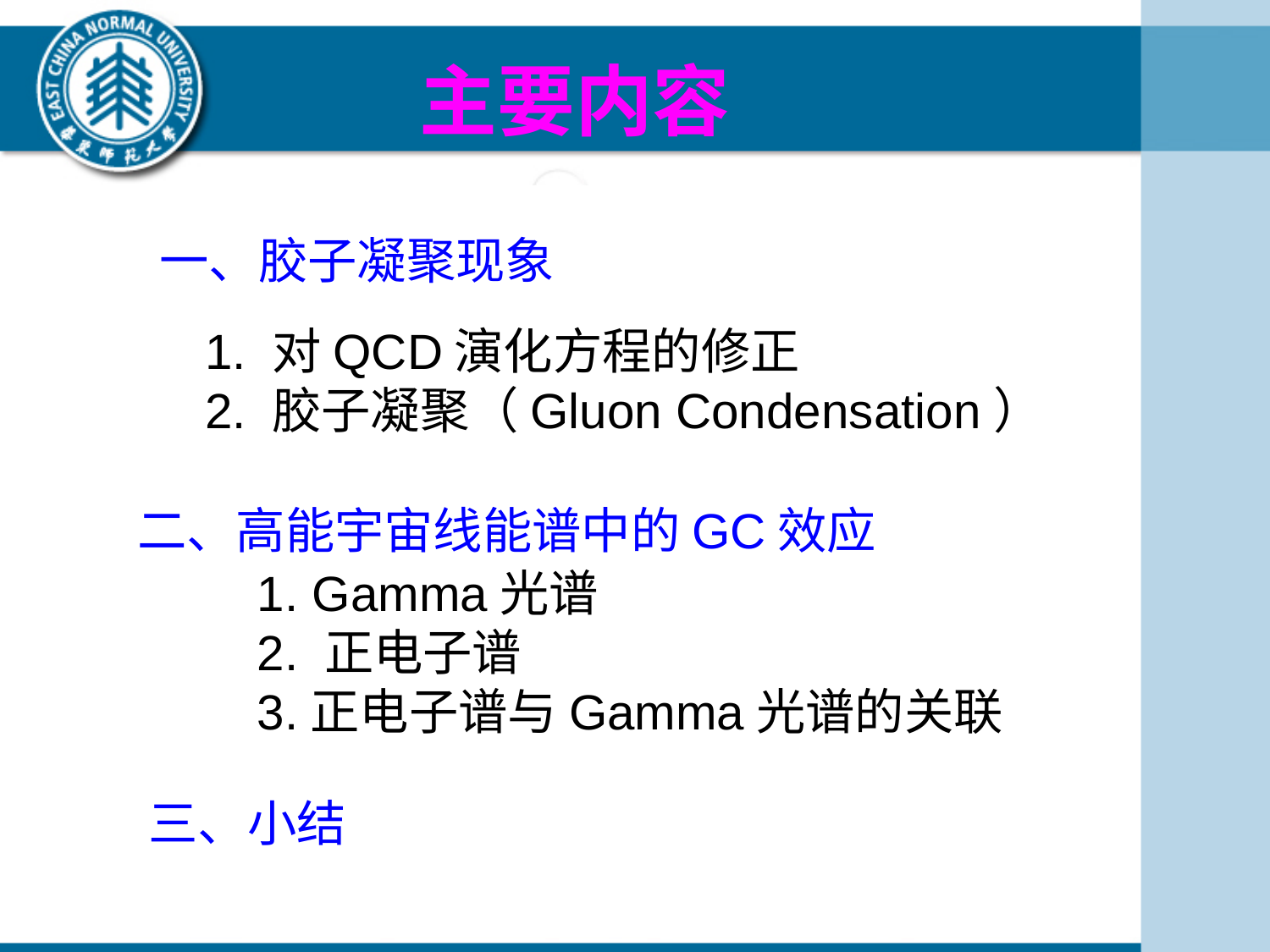

主要内容

一、胶子凝聚现象
1. 对QCD演化方程的修正
2. 胶子凝聚（Gluon Condensation）
二、高能宇宙线能谱中的GC效应
1. Gamma光谱
2. 正电子谱
3.正电子谱与Gamma光谱的关联
三、小结